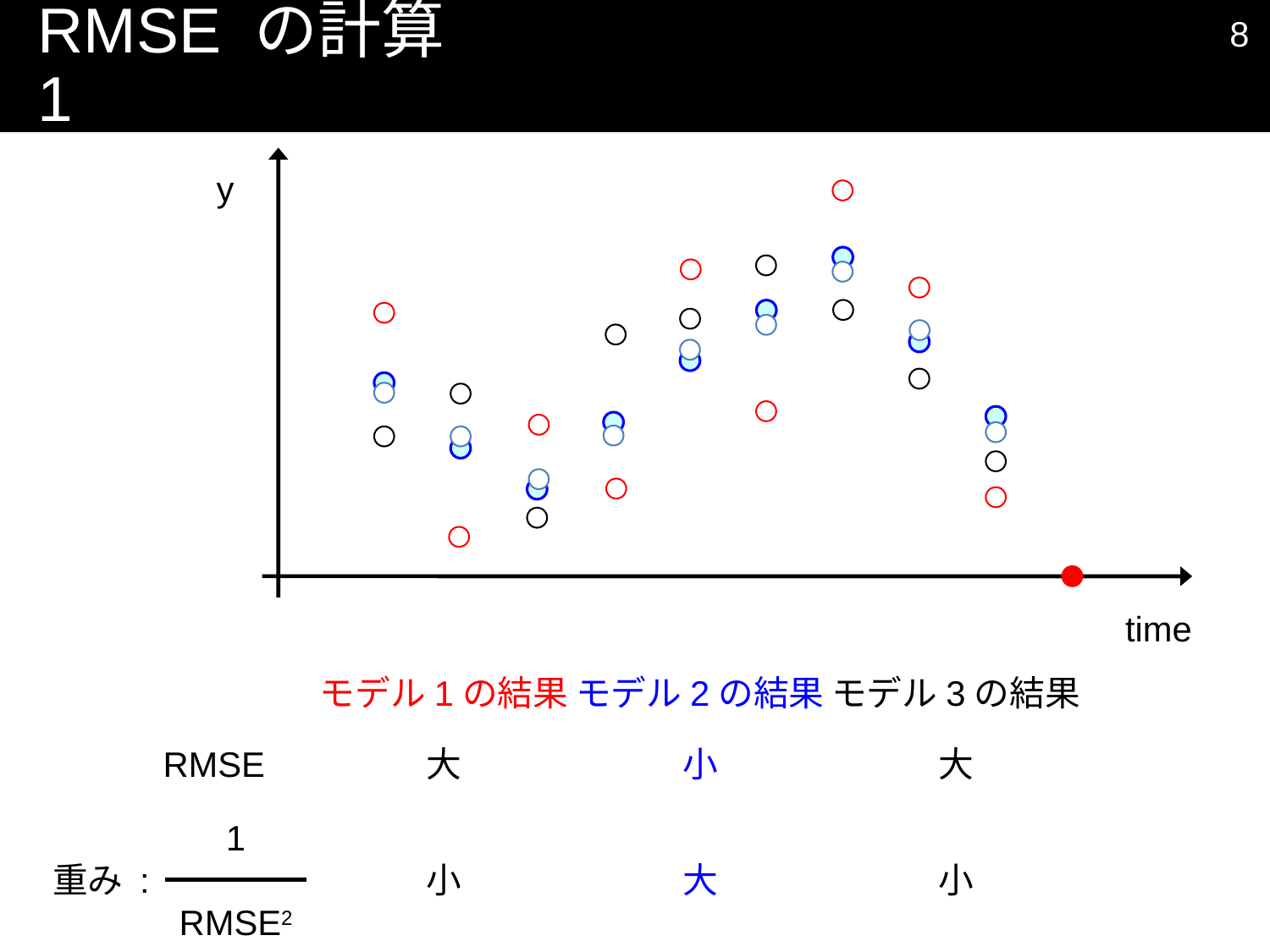

8
# RMSE の計算 1
y

time
モデル1の結果
モデル2の結果
モデル3の結果
RMSE
大
小
大
1
重み :
小
大
小
RMSE2